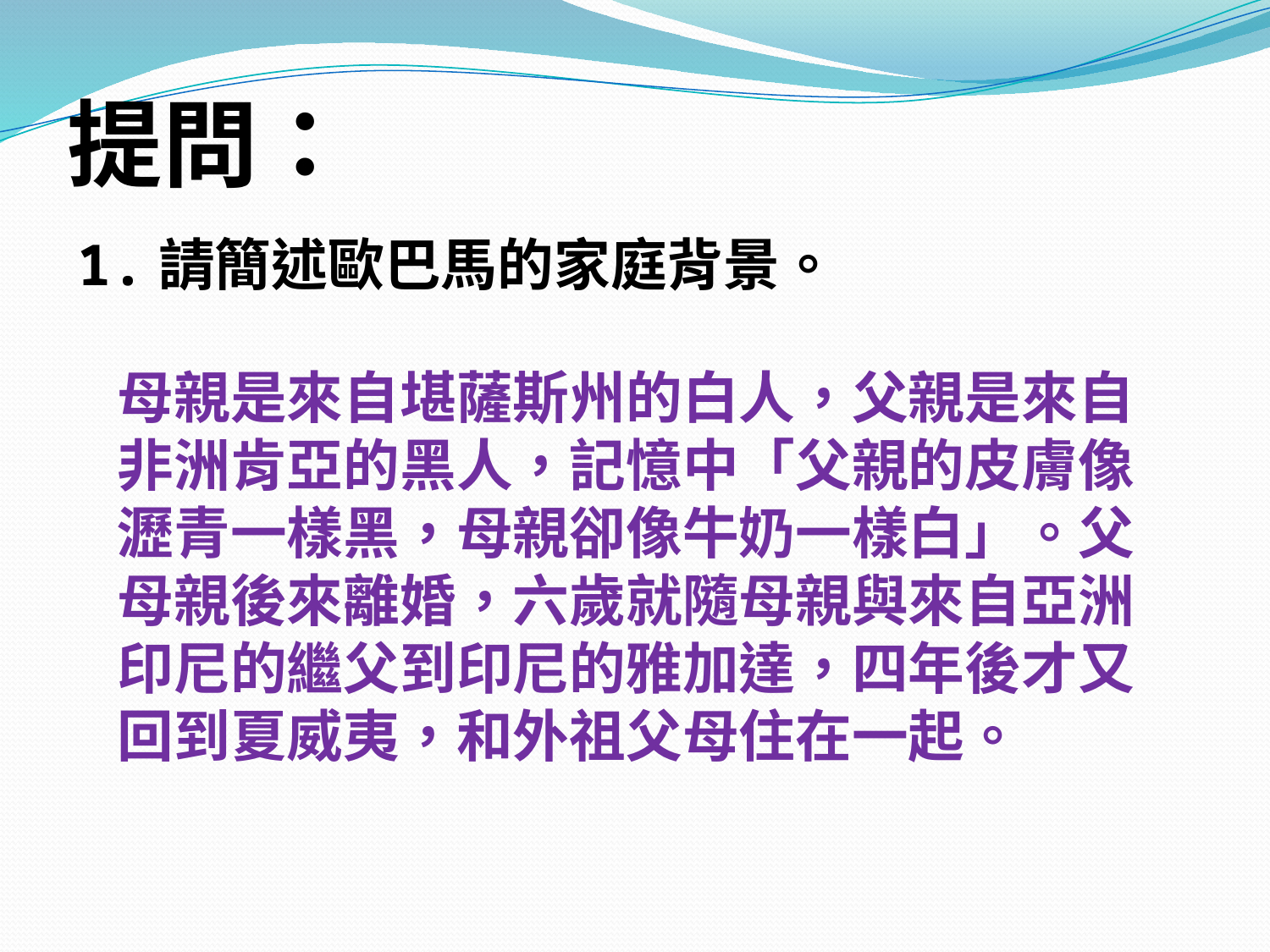

提問：
1.請簡述歐巴馬的家庭背景。
母親是來自堪薩斯州的白人，父親是來自非洲肯亞的黑人，記憶中「父親的皮膚像瀝青一樣黑，母親卻像牛奶一樣白」。父母親後來離婚，六歲就隨母親與來自亞洲印尼的繼父到印尼的雅加達，四年後才又回到夏威夷，和外祖父母住在一起。